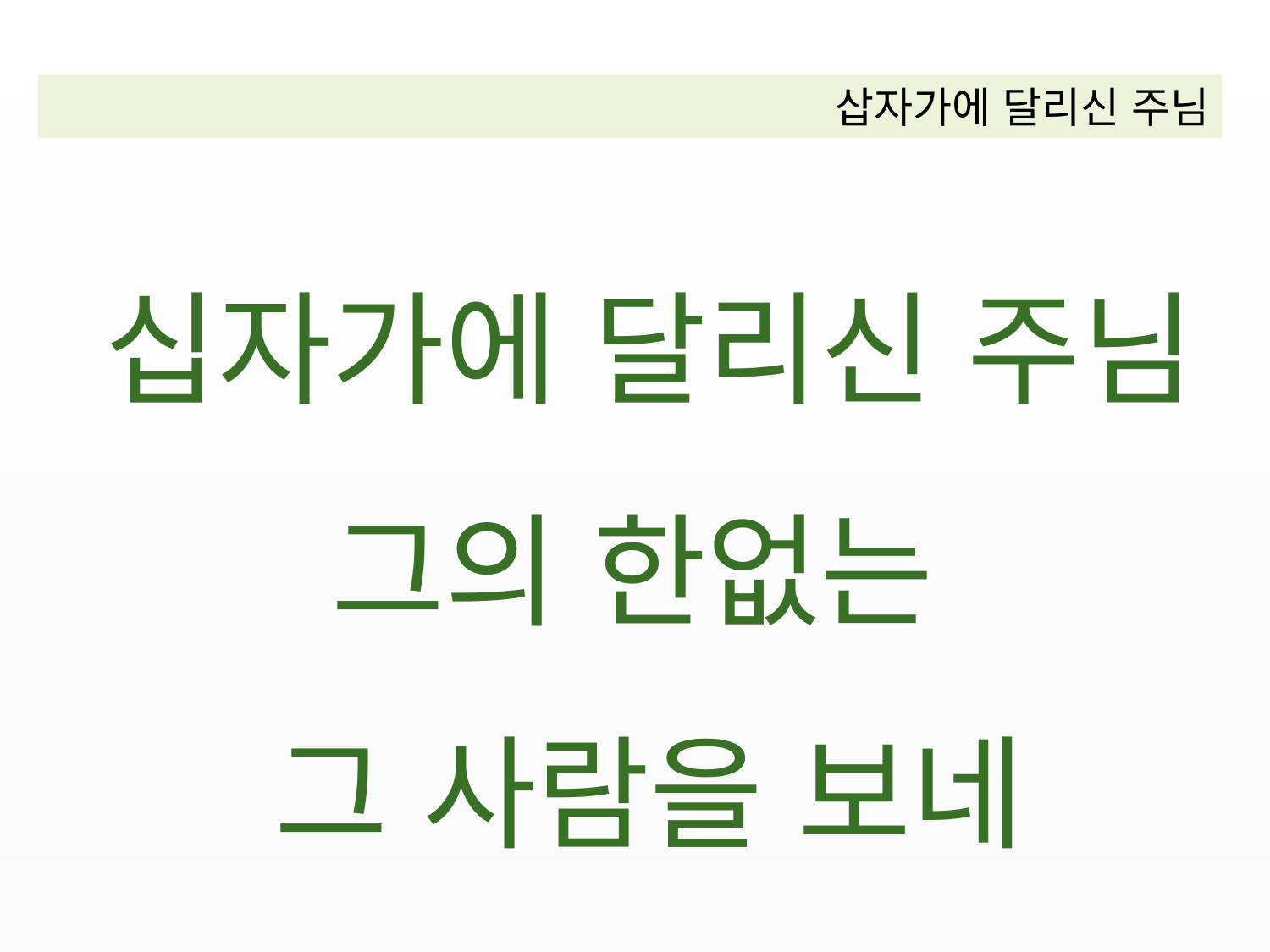

삽자가에 달리신 주님
십자가에 달리신 주님
그의 한없는
그 사람을 보네